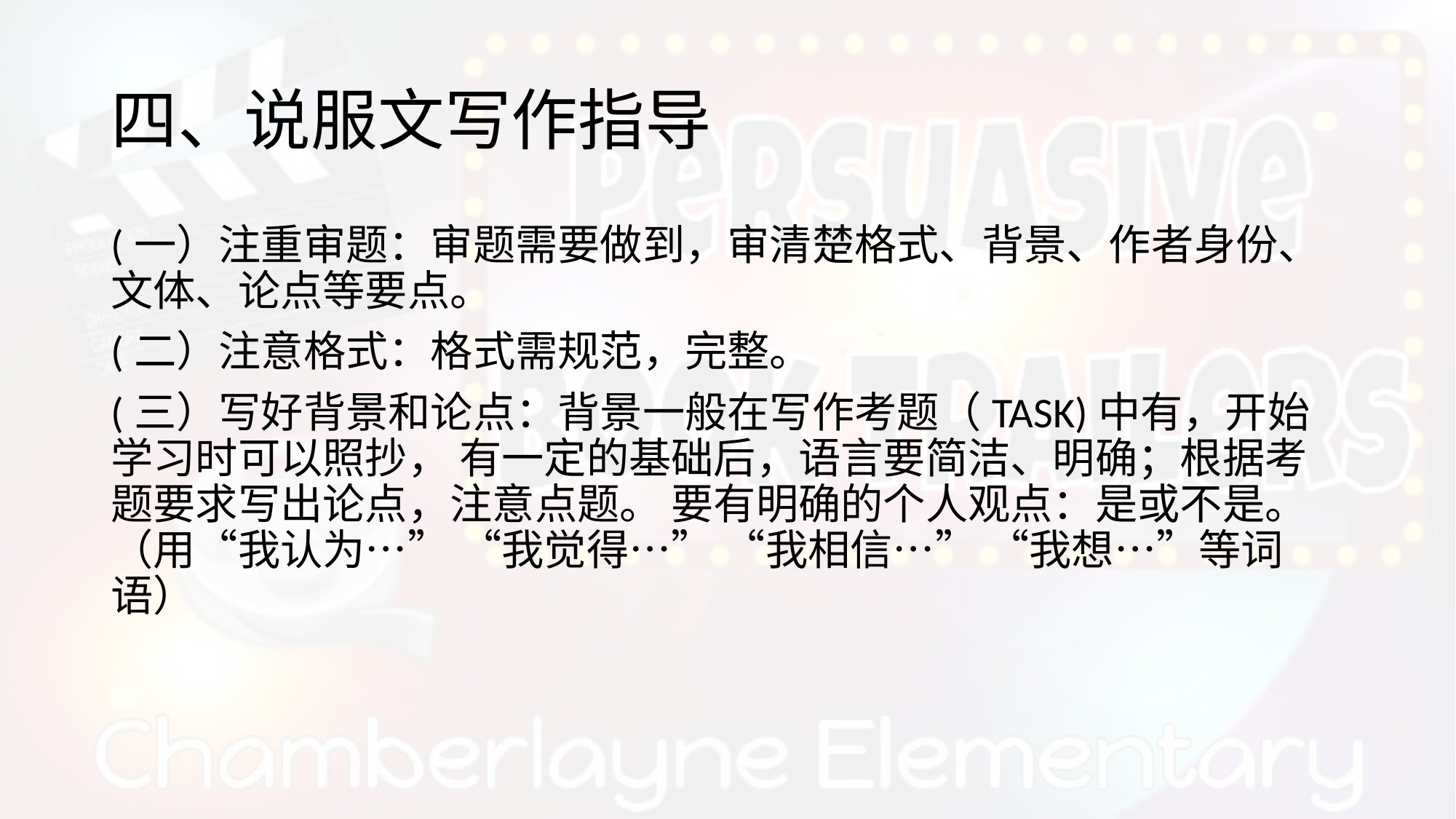

# 四、说服文写作指导
(一）注重审题：审题需要做到，审清楚格式、背景、作者身份、文体、论点等要点。
(二）注意格式：格式需规范，完整。
(三）写好背景和论点：背景一般在写作考题（TASK)中有，开始学习时可以照抄， 有一定的基础后，语言要简洁、明确；根据考题要求写出论点，注意点题。 要有明确的个人观点：是或不是。（用“我认为…” “我觉得…” “我相信…” “我想…”等词语）